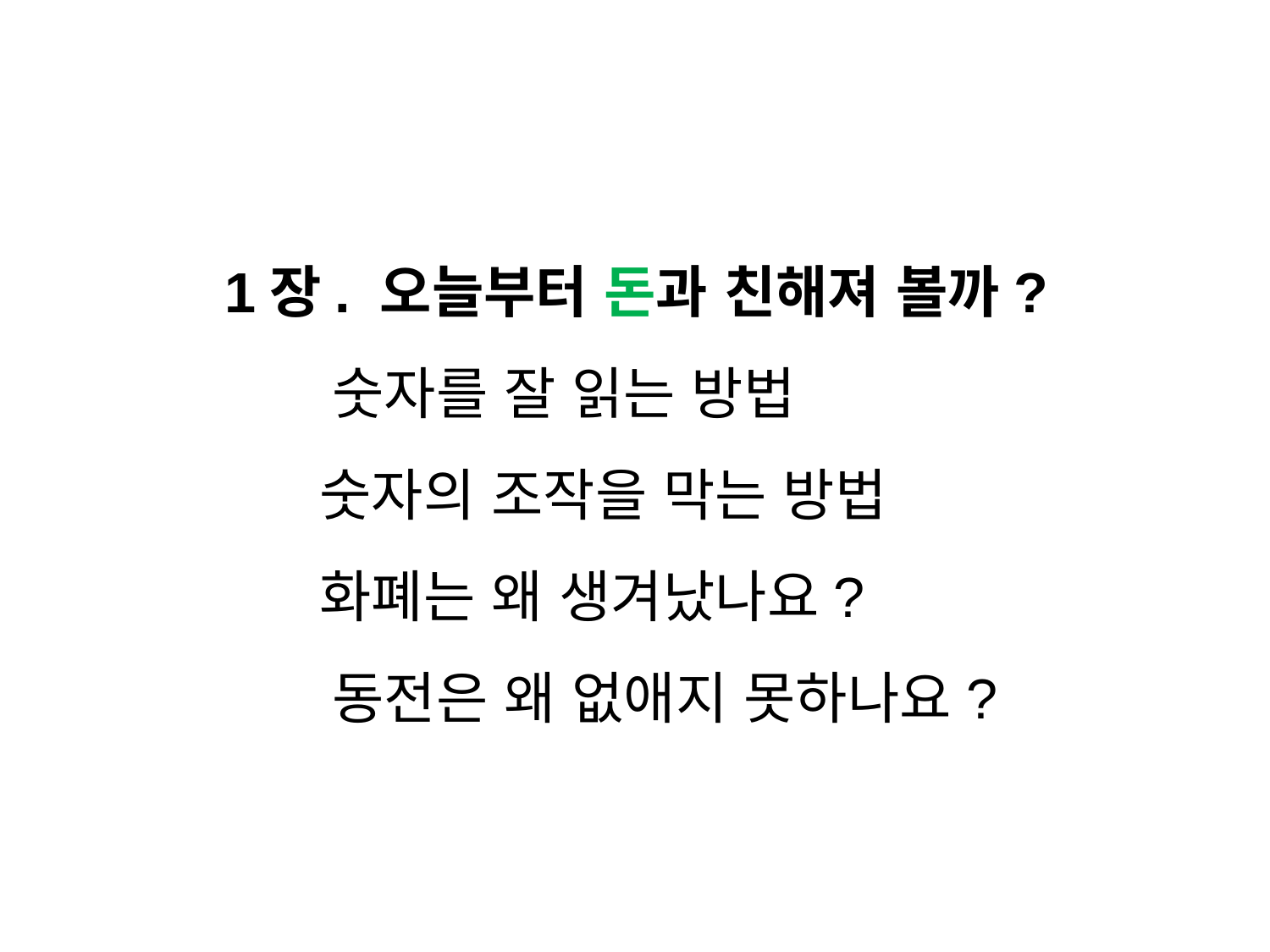

1장. 오늘부터 돈과 친해져 볼까?
      숫자를 잘 읽는 방법
      숫자의 조작을 막는 방법
      화폐는 왜 생겨났나요?
      동전은 왜 없애지 못하나요?